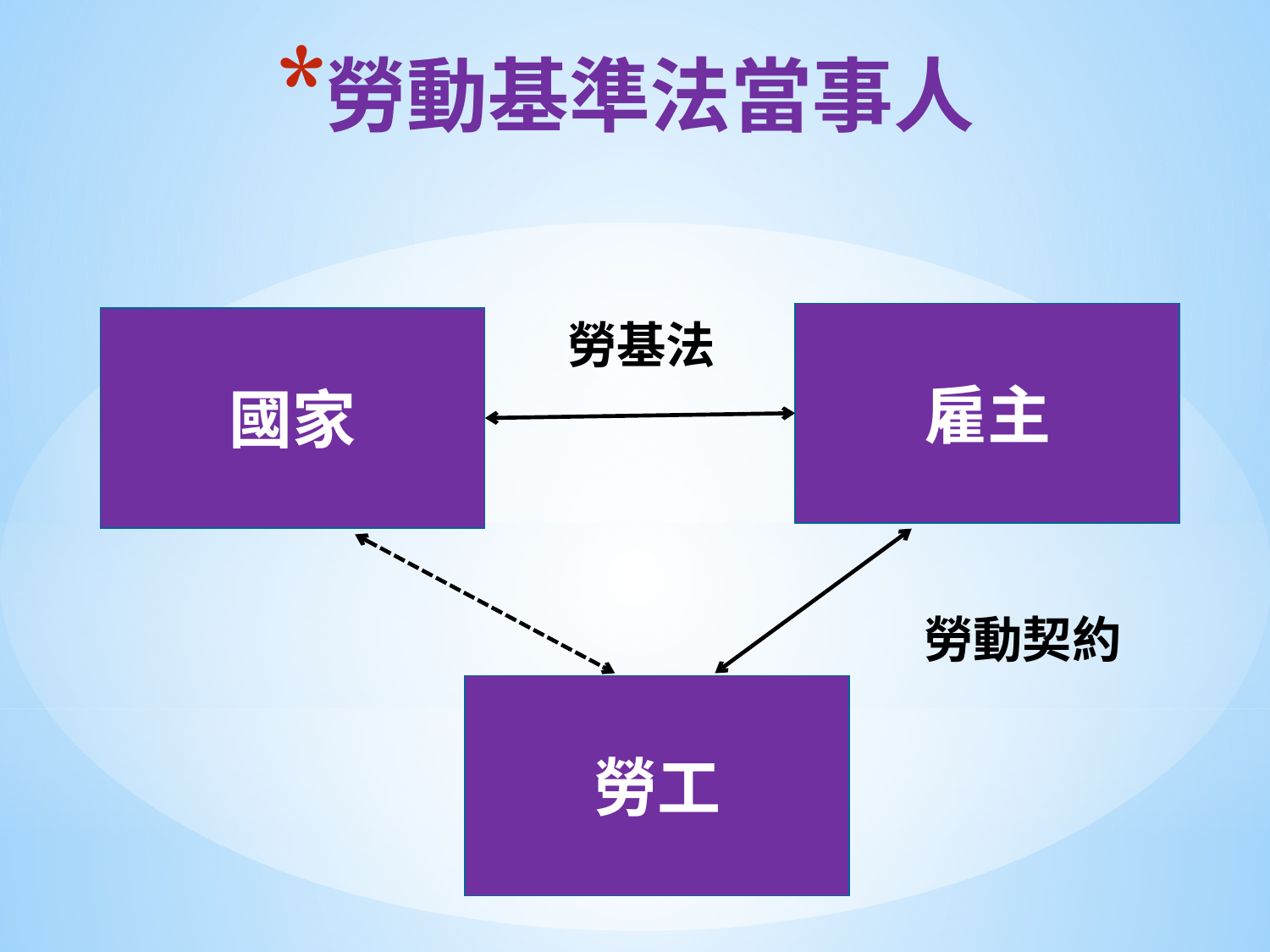

# 勞動基準法當事人
雇主
國家
勞基法
勞動契約

勞工